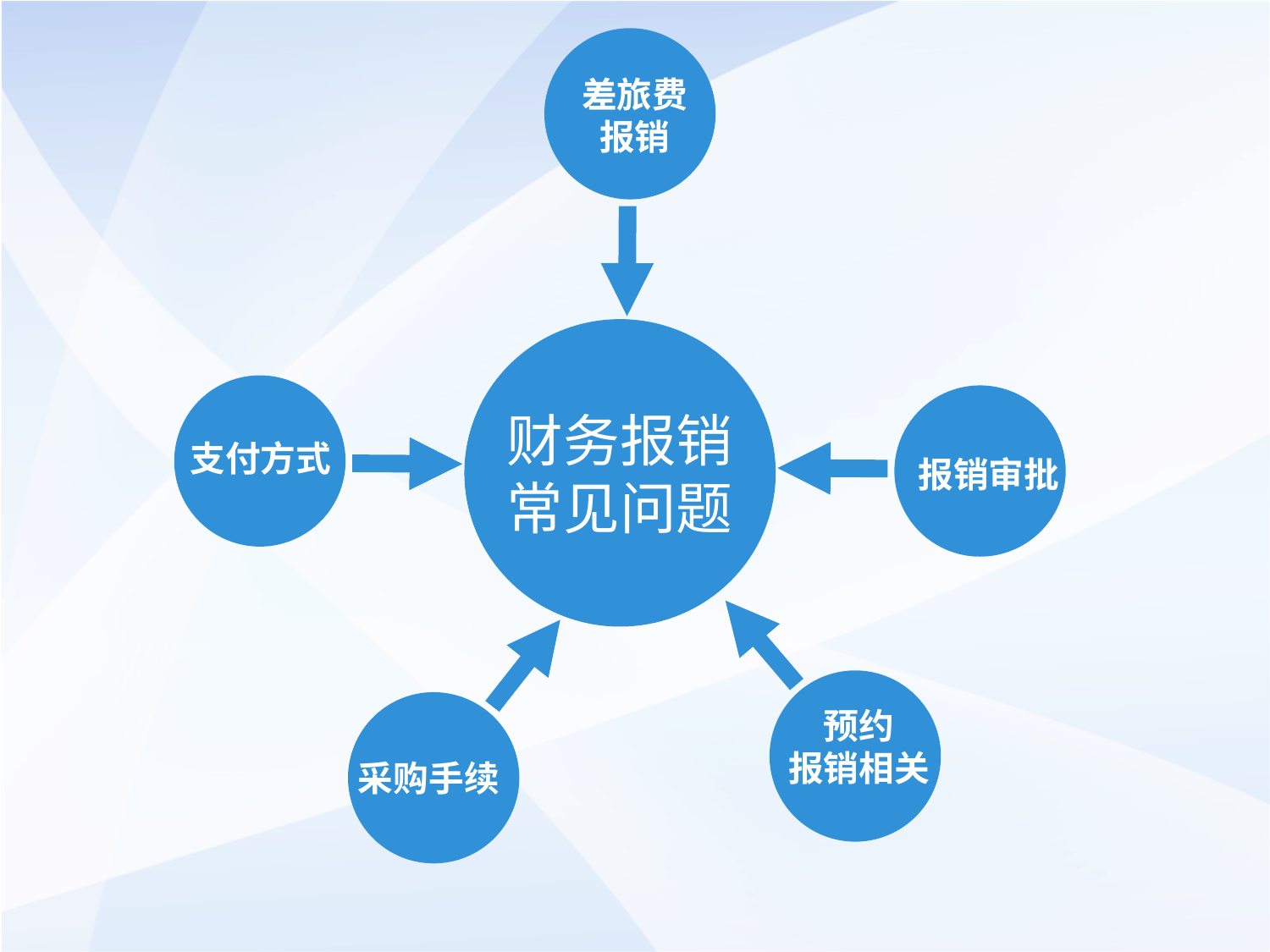

差旅费
报销

财务报销
常见问题

支付方式

报销审批

预约
报销相关

采购手续